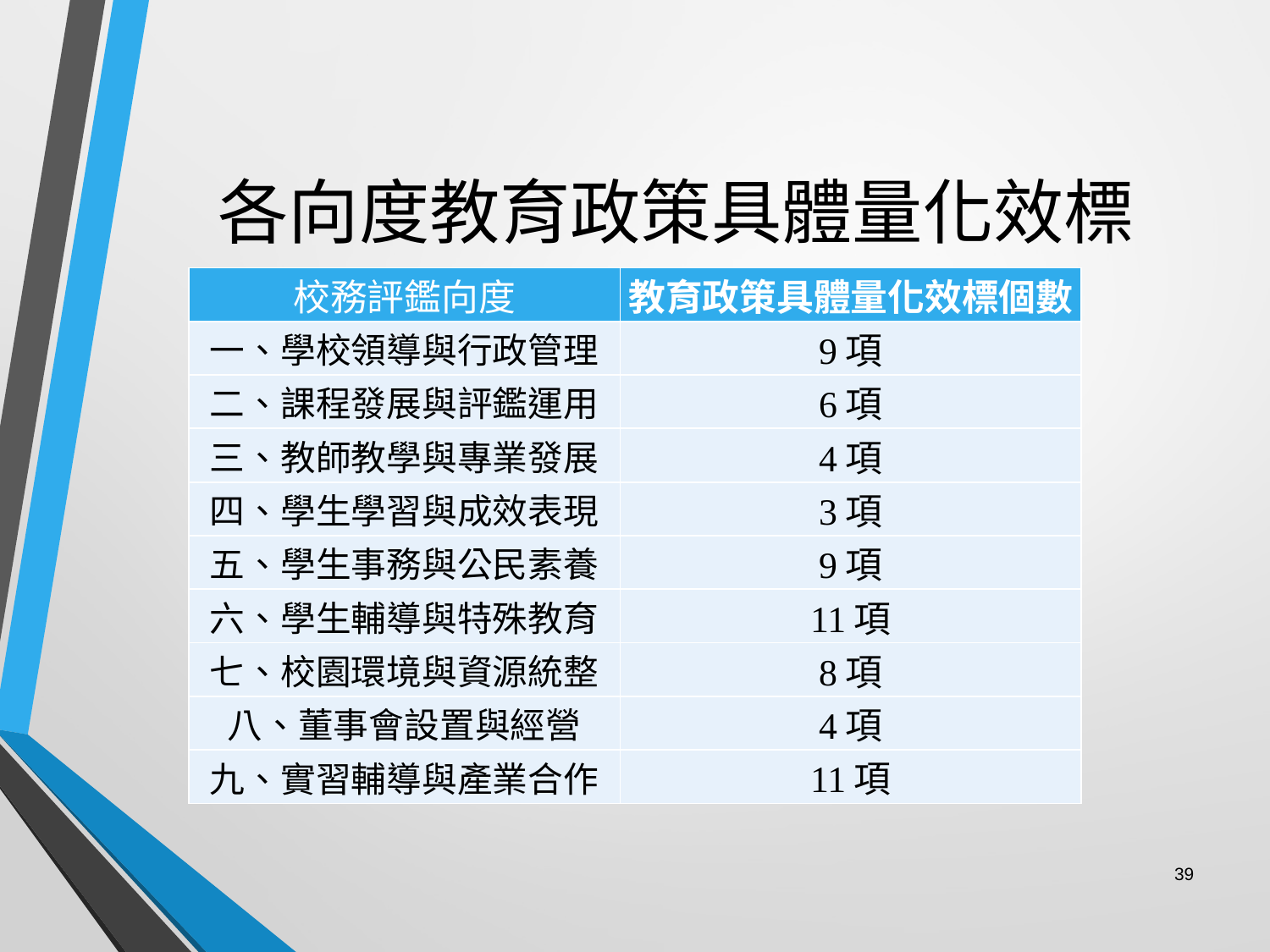

# 各向度教育政策具體量化效標
| 校務評鑑向度 | 教育政策具體量化效標個數 |
| --- | --- |
| 一、學校領導與行政管理 | 9項 |
| 二、課程發展與評鑑運用 | 6項 |
| 三、教師教學與專業發展 | 4項 |
| 四、學生學習與成效表現 | 3項 |
| 五、學生事務與公民素養 | 9項 |
| 六、學生輔導與特殊教育 | 11項 |
| 七、校園環境與資源統整 | 8項 |
| 八、董事會設置與經營 | 4項 |
| 九、實習輔導與產業合作 | 11項 |
39